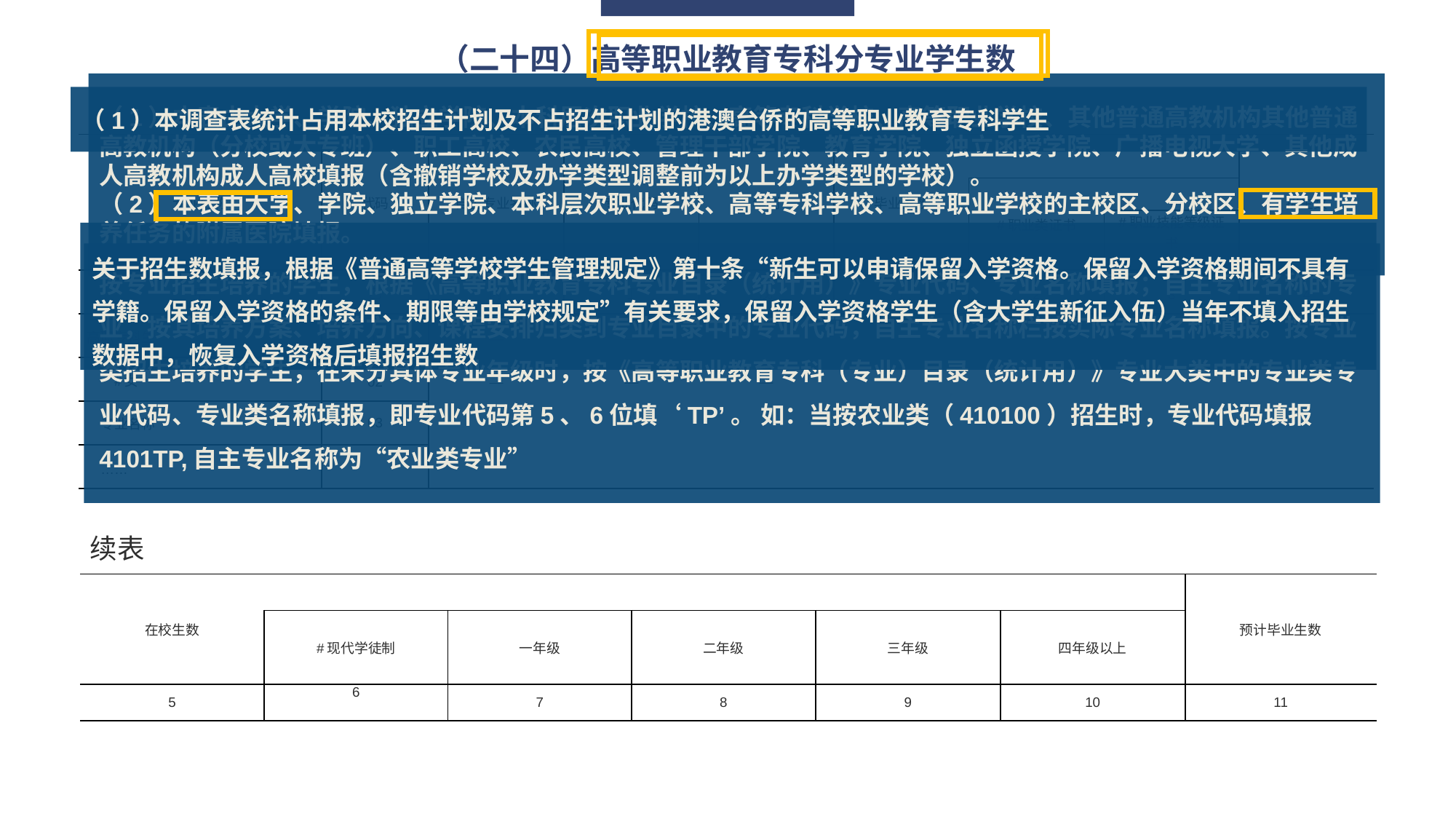

（1）本调查表统计占用本校招生计划及不占招生计划的港澳台侨的高等职业教育专科学生

（二十四）高等职业教育专科分专业学生数

（1）本表由大学、学院、独立学院、本科层次职业学校、高等专科学校、高等职业学校、其他普通高教机构其他普通高教机构（分校或大专班）、职工高校、农民高校、管理干部学院、教育学院、独立函授学院、广播电视大学、其他成人高教机构成人高校填报（含撤销学校及办学类型调整前为以上办学类型的学校）。
（2）本表由大学、学院、独立学院、本科层次职业学校、高等专科学校、高等职业学校的主校区、分校区、有学生培养任务的附属医院填报。

| 专业名称 | 代码 | 自主专业名称 | 专业代码 | 年制 | 毕业生数 |  |  | 招生数 |
| --- | --- | --- | --- | --- | --- | --- | --- | --- |
|  |  |  |  |  |  | #职业类证书 |  |  |
|  |  |  |  |  |  |  | #职业技能等级证书 |  |
| 甲 | 乙 | 丙 | 丁 | 戊 | 1 | 2 | 3 | 4 |
| 高职专科生 | 01 | — | — | — |  |  |  |  |
| #女 | 02 | — | — | — |  |  |  |  |
| 专业名称 | 03 |  |  |  |  |  |  |  |
| …… |  |  |  |  |  |  |  |  |

关于招生数填报，根据《普通高等学校学生管理规定》第十条“新生可以申请保留入学资格。保留入学资格期间不具有学籍。保留入学资格的条件、期限等由学校规定”有关要求，保留入学资格学生（含大学生新征入伍）当年不填入招生数据中，恢复入学资格后填报招生数

按专业招生培养的学生，根据《高等职业教育专科专业目录（统计用）》专业代码、专业名称填报；自主专业名称的专业，按其培养方案、培养方向、课程安排归类到专业目录中的专业代码，自主专业名称栏按实际专业名称填报。按专业类招生培养的学生，在未分具体专业年级时，按《高等职业教育专科（专业）目录（统计用）》专业大类中的专业类专业代码、专业类名称填报，即专业代码第5、6位填‘TP’。 如：当按农业类（410100）招生时，专业代码填报4101TP,自主专业名称为“农业类专业”
续表
| 在校生数 |  |  |  |  |  | 预计毕业生数 |
| --- | --- | --- | --- | --- | --- | --- |
|  | #现代学徒制 | 一年级 | 二年级 | 三年级 | 四年级以上 |  |
| 5 | 6 | 7 | 8 | 9 | 10 | 11 |